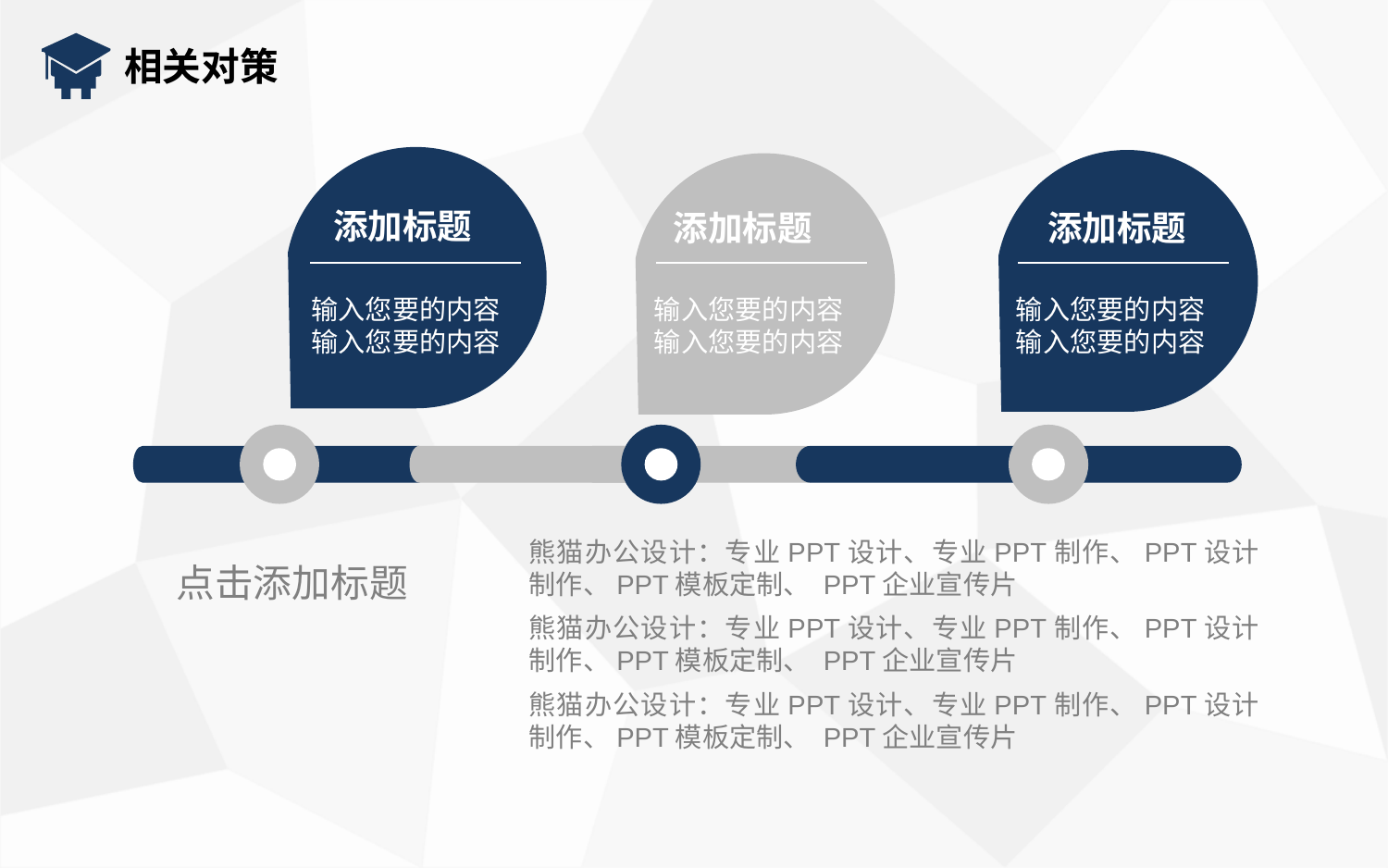

相关对策

添加标题

输入您要的内容
输入您要的内容

添加标题

输入您要的内容
输入您要的内容

添加标题

输入您要的内容
输入您要的内容

熊猫办公设计：专业PPT设计、专业PPT制作、PPT设计制作、PPT模板定制、 PPT企业宣传片
熊猫办公设计：专业PPT设计、专业PPT制作、PPT设计制作、PPT模板定制、 PPT企业宣传片
熊猫办公设计：专业PPT设计、专业PPT制作、PPT设计制作、PPT模板定制、 PPT企业宣传片
点击添加标题